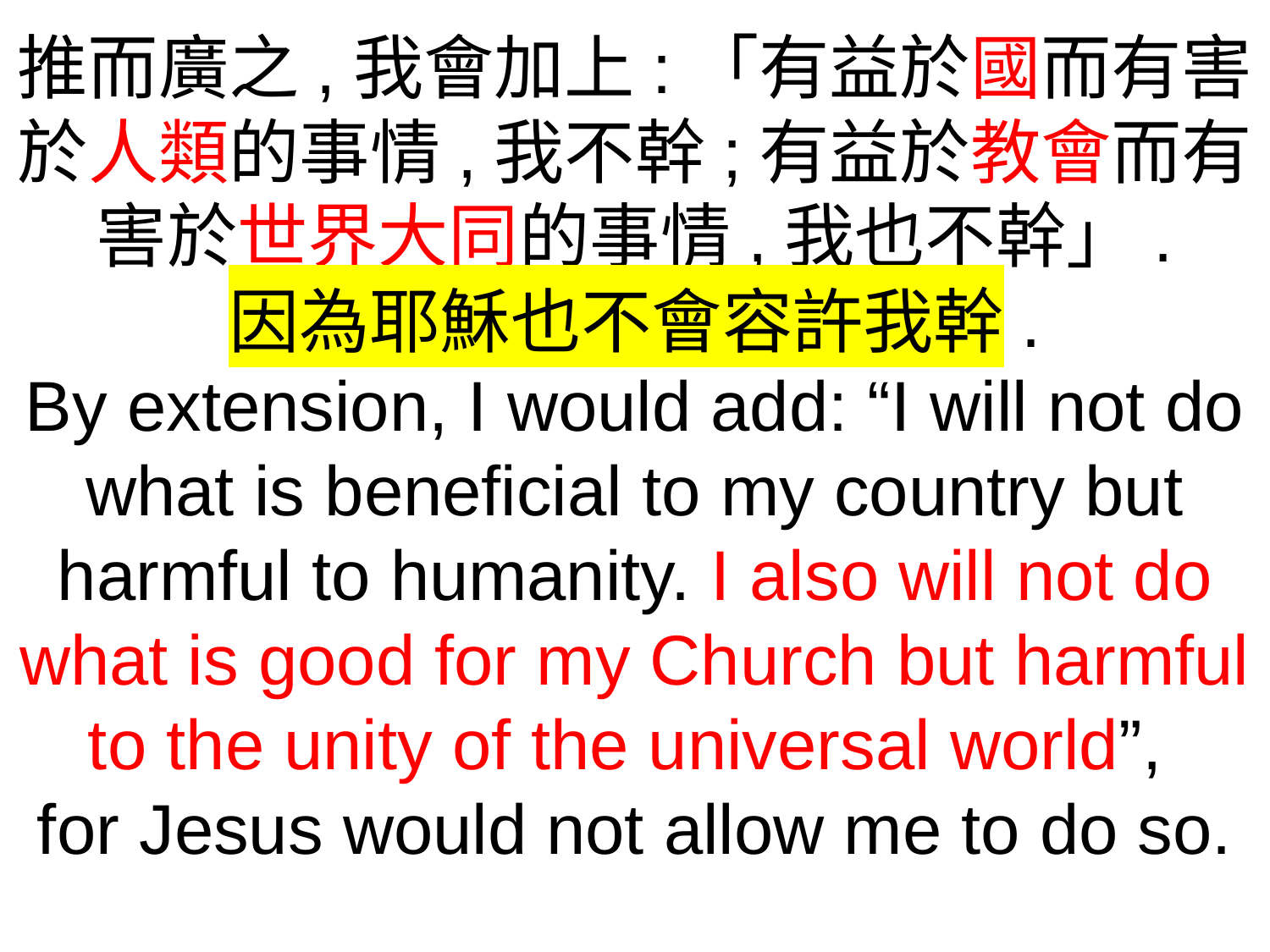

推而廣之,我會加上:「有益於國而有害於人類的事情,我不幹;有益於教會而有害於世界大同的事情,我也不幹」.
因為耶穌也不會容許我幹.
By extension, I would add: “I will not do what is beneficial to my country but harmful to humanity. I also will not do what is good for my Church but harmful to the unity of the universal world”,
for Jesus would not allow me to do so.